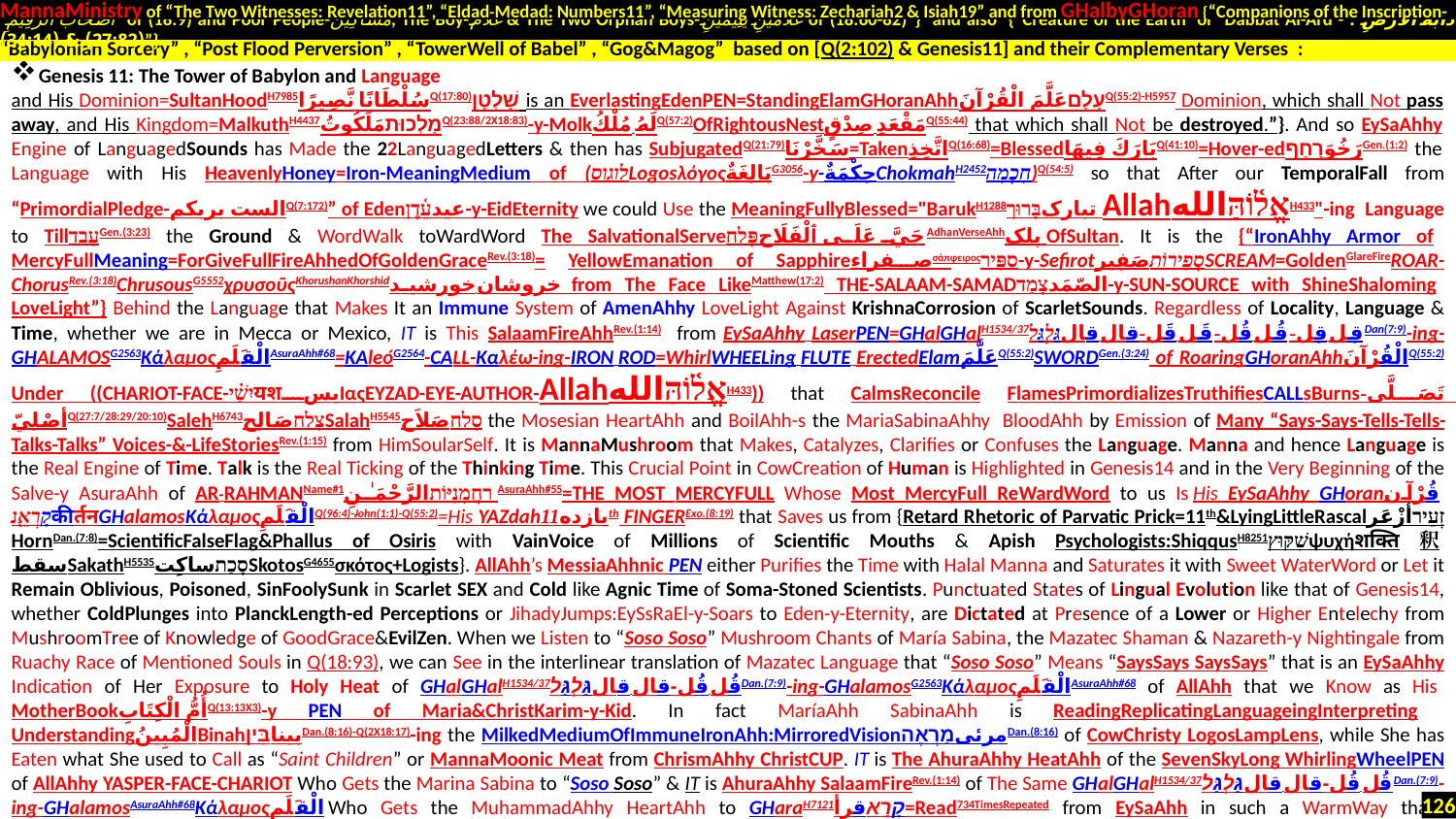

MannaMinistry of “The Two Witnesses: Revelation11”, “Eldad-Medad: Numbers11”, “Measuring Witness: Zechariah2 & Isiah19” and from GHalbyGHoran {“Companions of the Inscription-
 أَصْحَابَ الرَّقِيمِ  of (18:9) and Poor People-مَسَاكِينَ, The Boy-غُلَامُ & The Two Orphan Boys-غُلَامَيْنِ يَتِيمَيْنِ of (18:60-82)”}  and also  {“Creature of the Earth  or  Dabbat Al-Ard - دَابَّةُ الْأَرْضِ : (27:82) & (34:14)”}

Genesis 11: The Tower of Babylon and Language
and His Dominion=SultanHoodH7985سُلْطَانًا نَّصِيرًاQ(17:80)שָׁלְטָן is an EverlastingEdenPEN=StandingElamGHoranAhhעָלַםعَلَّمَ الْقُرْآنَQ(55:2)-H5957 Dominion, which shall Not pass away, and His Kingdom=MalkuthH4437מַלְכוּתمَلَكُوتُQ(23:88/2X18:83)-y-Molkلَهُ مُلْكُQ(57:2)OfRightousNestمَقْعَدِ صِدْقٍQ(55:44) that which shall Not be destroyed.”}. And so EySaAhhy Engine of LanguagedSounds has Made the 22LanguagedLetters & then has SubjugatedQ(21:79)سَخَّرْنَا=TakenاتَّخِذِQ(16:68)=Blessedبَارَكَ فِيهَاQ(41:10)=Hover-edرَخُوَרָחַףGen.(1:2) the Language with His HeavenlyHoney=Iron-MeaningMedium of (לוגוסLogosλόγοςبَالِغَةٌG3056-y-حِكْمَةٌChokmahH2452חָכְמָה)Q(54:5) so that After our TemporalFall from “PrimordialPledge-الست بربکمQ(7:172)” of Edenعیدעֵ֫דֶן-y-EidEternity we could Use the MeaningFullyBlessed="BarukH1288تبارکבָּרוּך Allahאֱל֫וֹהַּاللهH433"-ing  Language to TillעָבַדGen.(3:23) the Ground & WordWalk toWardWord The SalvationalServeحَيَّ عَلَى ٱلْفَلَاحפְּלַחAdhanVerseAhhپلک OfSultan. It is the {“IronAhhy Armor of MercyFullMeaning=ForGiveFullFireAhhedOfGoldenGraceRev.(3:18)= YellowEmanation of Sapphireصفراءσάπφειροςסַפִּיר-y-SefirotסְפִירוֹתصَفِيرSCREAM=GoldenGlareFireROAR-ChorusRev.(3:18)ChrusousG5552χρυσοῦςKhorushanKhorshidخروشان خورشید  from The Face LikeMatthew(17:2) THE-SALAAM-SAMADالصّمَدצָמַד-y-SUN-SOURCE with ShineShaloming LoveLight”} Behind the Language that Makes It an Immune System of AmenAhhy LoveLight Against KrishnaCorrosion of ScarletSounds. Regardless of Locality, Language & Time, whether we are in Mecca or Mexico, IT is This SalaamFireAhhRev.(1:14)  from EySaAhhy LaserPEN=GHalGHalH1534/37قِل قِل-قُل قُل-قَل قَل-قال قالגַּלְגַּלDan(7:9)-ing-GHALAMOSG2563ΚάλαμοςالْقَلَمِAsuraAhh#68=KAleóG2564-CALL-Καλέω-ing-IRON ROD=WhirlWHEELing FLUTE ErectedElamعَلَّمَQ(55:2)SWORDGen.(3:24) of RoaringGHoranAhhالْقُرْآنَQ(55:2) Under ((CHARIOT-FACE-יִשַׁ֗יयशیسΙαςEYZAD-EYE-AUTHOR-Allahאֱל֫וֹהַּاللهH433)) that CalmsReconcile FlamesPrimordializesTruthifiesCALLsBurnsتَصَلَّى-أصْلِيّQ(27:7/28:29/20:10)SalehH6743צָלַחصَالِحSalahH5545סָלַחصَلاَح the Mosesian HeartAhh and BoilAhh-s the MariaSabinaAhhy  BloodAhh by Emission of Many “Says-Says-Tells-Tells-Talks-Talks” Voices-&-LifeStoriesRev.(1:15) from HimSoularSelf. It is MannaMushroom that Makes, Catalyzes, Clarifies or Confuses the Language. Manna and hence Language is the Real Engine of Time. Talk is the Real Ticking of the Thinking Time. This Crucial Point in CowCreation of Human is Highlighted in Genesis14 and in the Very Beginning of the Salve-y AsuraAhh of AR-RAHMANName#1רַחֲמָנִיּוֹתالرَّحْمَـٰنِ AsuraAhh#55=THE MOST MERCYFULL Whose Most MercyFull ReWardWord to us Is His EySaAhhy GHoranقُرْآن קָרְאֵ֖נकीर्तनGHalamosΚάλαμοςالْقَلَمِQ(96:4)-John(1:1)-Q(55:2)=His YAZdahیازده11th FINGERExo.(8:19) that Saves us from {Retard Rhetoric of Parvatic Prick=11th&LyingLittleRascalזְעֵירأزْعَر HornDan.(7:8)=ScientificFalseFlag&Phallus of Osiris with VainVoice of Millions of Scientific Mouths & Apish Psychologists:ShiqqusH8251שִׁקּוּץψυχήशक्ति釈سقطSakathH5535סָכַתساكِتSkotosG4655σκότος+Logists}. AllAhh’s MessiaAhhnic PEN either Purifies the Time with Halal Manna and Saturates it with Sweet WaterWord or Let it Remain Oblivious, Poisoned, SinFoolySunk in Scarlet SEX and Cold like Agnic Time of Soma-Stoned Scientists. Punctuated States of Lingual Evolution like that of Genesis14, whether ColdPlunges into PlanckLength-ed Perceptions or JihadyJumps:EySsRaEl-y-Soars to Eden-y-Eternity, are Dictated at Presence of a Lower or Higher Entelechy from MushroomTree of Knowledge of GoodGrace&EvilZen. When we Listen to “Soso Soso” Mushroom Chants of María Sabina, the Mazatec Shaman & Nazareth-y Nightingale from Ruachy Race of Mentioned Souls in Q(18:93), we can See in the interlinear translation of Mazatec Language that “Soso Soso” Means “SaysSays SaysSays” that is an EySaAhhy Indication of Her Exposure to Holy Heat of GHalGHalH1534/37قُل قُل-قال قالגַּלְגַּלDan.(7:9)-ing-GHalamosG2563ΚάλαμοςالْقَلَمِAsuraAhh#68 of AllAhh that we Know as His MotherBookأُمُّ الْكِتَابِQ(13:13X3)-y PEN of Maria&ChristKarim-y-Kid. In fact MaríaAhh SabinaAhh is ReadingReplicatingLanguageingInterpreting UnderstandingالْمُبِينُBinahبیناבִּיןDan.(8:16)-Q(2X18:17)-ing the MilkedMediumOfImmuneIronAhh:MirroredVisionمرئیמַרְאֶהDan.(8:16) of CowChristy LogosLampLens, while She has Eaten what She used to Call as “Saint Children” or MannaMoonic Meat from ChrismAhhy ChristCUP. IT is The AhuraAhhy HeatAhh of the SevenSkyLong WhirlingWheelPEN of AllAhhy YASPER-FACE-CHARIOT Who Gets the Marina Sabina to “Soso Soso” & IT is AhuraAhhy SalaamFireRev.(1:14) of The Same GHalGHalH1534/37قُل قُل-قال قالגַּלְגַּלDan.(7:9)-ing-GHalamosAsuraAhh#68Κάλαμοςالْقَلَمِ Who Gets the MuhammadAhhy HeartAhh to GHaraH7121קָרָאقرأ=Read734TimesRepeated from EySaAhh in such a WarmWay that SilenceBreakingVerb of GHalGHalH1534قُل قُل-قال قالגַּלְגַּל:SaysSays with 1618 Times of conjugated repetition, Finds the Highest Number of Repetitions among All of the Verbs in GHoranقُرْآنקָרְאֵ֖נकीर्तन.
“Babylonian Sorcery” , “Post Flood Perversion” , “TowerWell of Babel” , “Gog&Magog”  based on [Q(2:102) & Genesis11] and their Complementary Verses  :
126